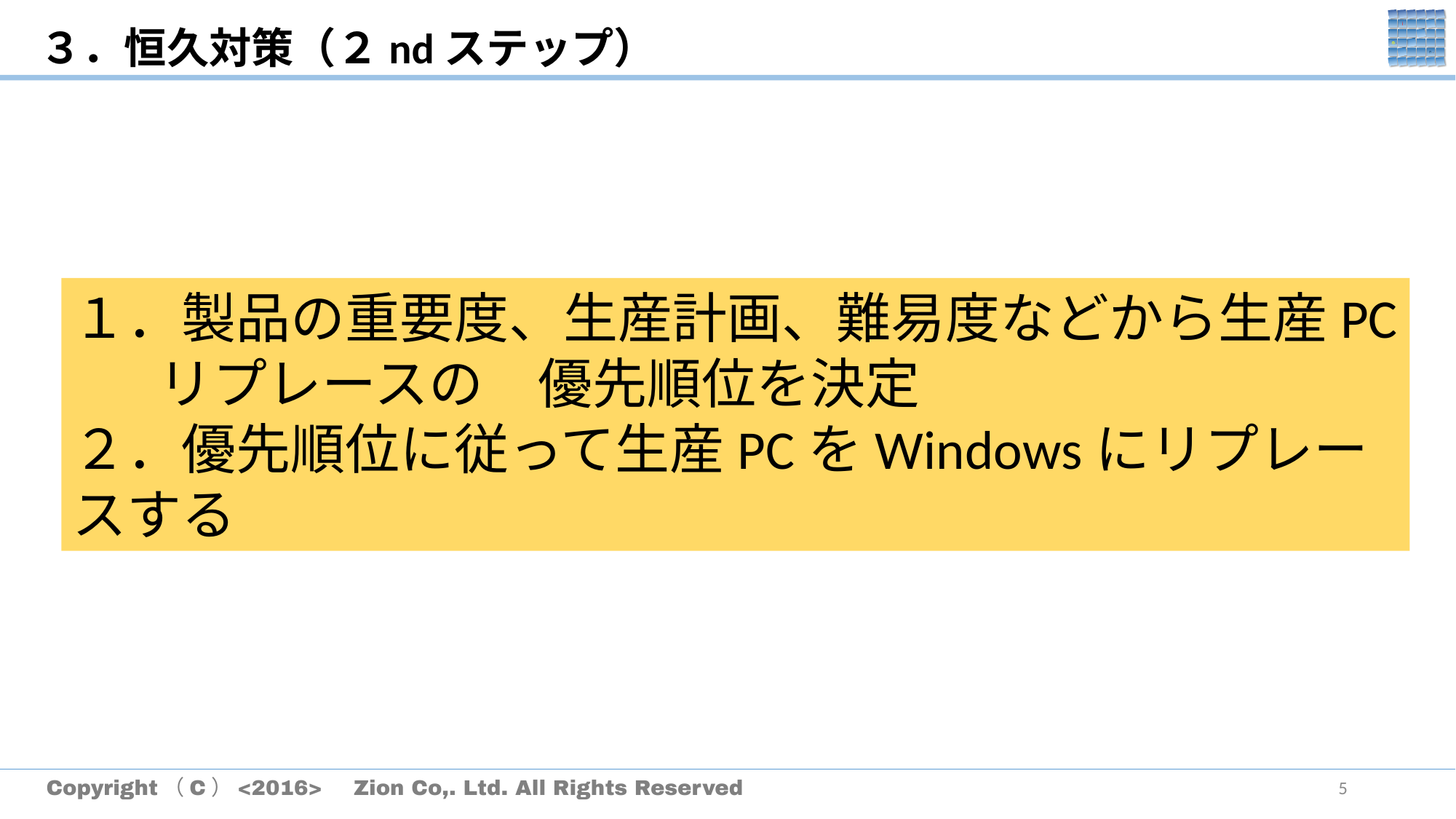

３．恒久対策（２ndステップ）
１．製品の重要度、生産計画、難易度などから生産PCリプレースの　優先順位を決定
２．優先順位に従って生産PCをWindowsにリプレースする
5